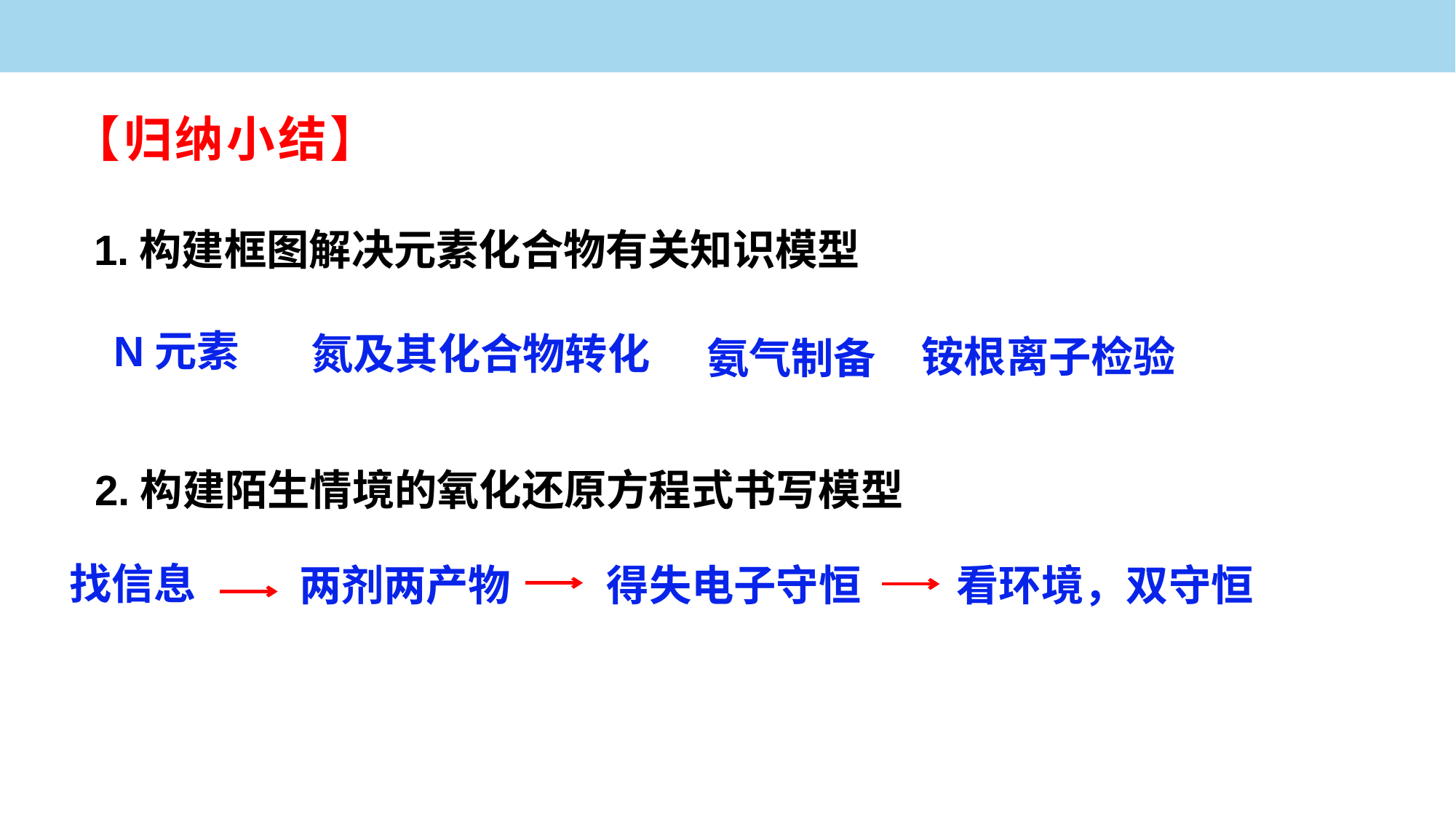

【归纳小结】
1.构建框图解决元素化合物有关知识模型
N元素
氮及其化合物转化
铵根离子检验
氨气制备
2.构建陌生情境的氧化还原方程式书写模型
找信息
得失电子守恒
看环境，双守恒
两剂两产物